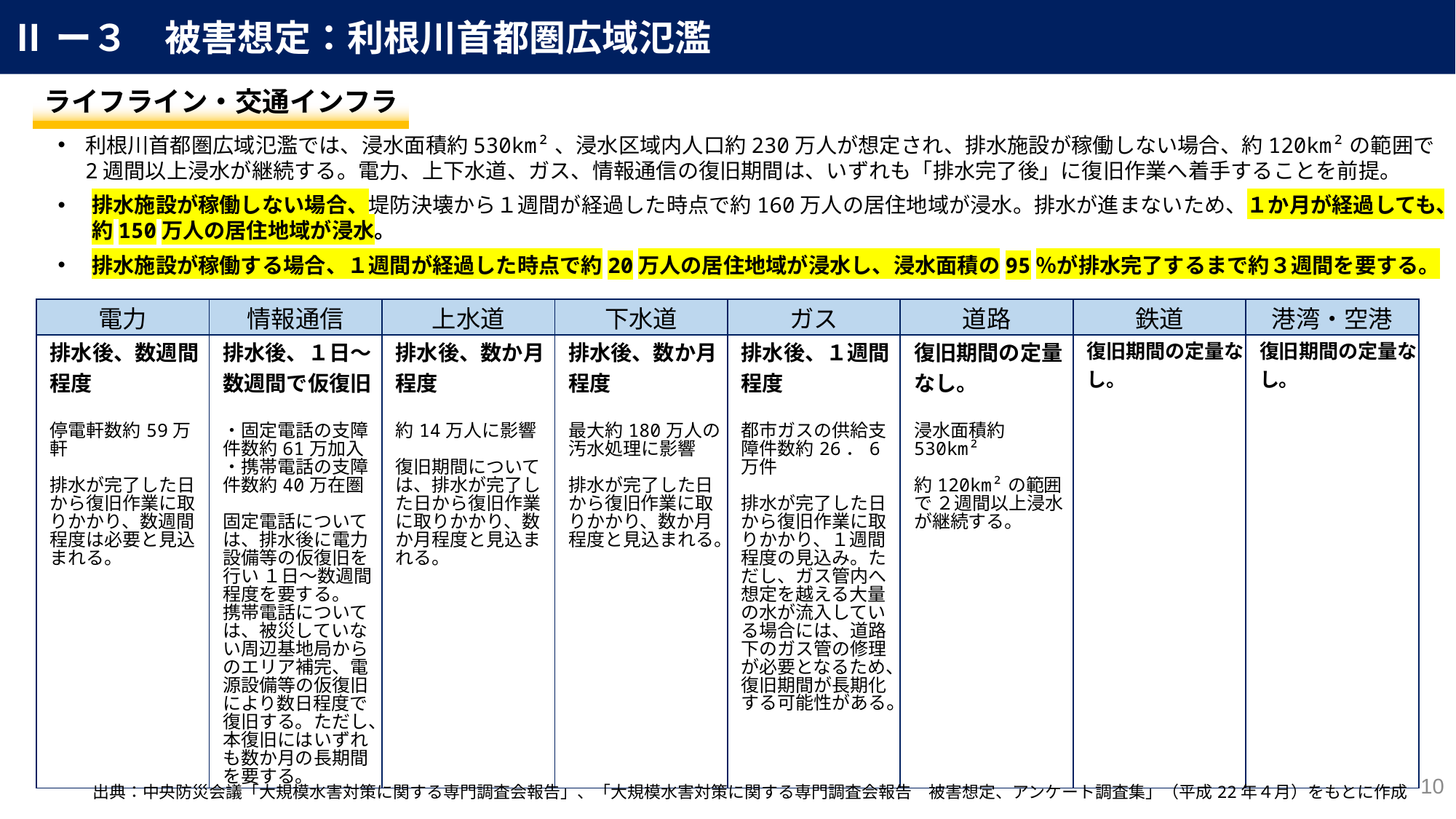

Ⅱー３　被害想定：利根川首都圏広域氾濫
| ライフライン・交通インフラ |
| --- |
利根川首都圏広域氾濫では、浸水面積約530km²、浸水区域内人口約230万人が想定され、排水施設が稼働しない場合、約120km²の範囲で2週間以上浸水が継続する。電力、上下水道、ガス、情報通信の復旧期間は、いずれも「排水完了後」に復旧作業へ着手することを前提。
排水施設が稼働しない場合、堤防決壊から１週間が経過した時点で約160万人の居住地域が浸水。排水が進まないため、１か月が経過しても、約150万人の居住地域が浸水。
排水施設が稼働する場合、１週間が経過した時点で約20万人の居住地域が浸水し、浸水面積の95％が排水完了するまで約３週間を要する。
| 電力 | 情報通信 | 上水道 | 下水道 | ガス | 道路 | 鉄道 | 港湾・空港 |
| --- | --- | --- | --- | --- | --- | --- | --- |
| 排水後、数週間程度 停電軒数約59万軒 排水が完了した日から復旧作業に取りかかり、数週間程度は必要と見込まれる。 | 排水後、１日～数週間で仮復旧 ・固定電話の支障件数約61万加入 ・携帯電話の支障件数約40万在圏 固定電話については、排水後に電力設備等の仮復旧を行い １日～数週間程度を要する。 携帯電話については、被災していない周辺基地局からのエリア補完、電源設備等の仮復旧により数日程度で復旧する。ただし、本復旧にはいずれも数か月の長期間を要する。 | 排水後、数か月程度 約14万人に影響 復旧期間については、排水が完了した日から復旧作業に取りかかり、数か月程度と見込まれる。 | 排水後、数か月程度 最大約180万人の汚水処理に影響 排水が完了した日から復旧作業に取りかかり、数か月程度と見込まれる。 | 排水後、１週間程度 都市ガスの供給支障件数約26．6万件 排水が完了した日から復旧作業に取りかかり、１週間程度の見込み。ただし、ガス管内へ想定を越える大量の水が流入している場合には、道路下のガス管の修理が必要となるため、復旧期間が長期化する可能性がある。 | 復旧期間の定量なし。 浸水面積約530km² 約120km²の範囲で ２週間以上浸水が継続する。 | 復旧期間の定量なし。 | 復旧期間の定量なし。 |
10
出典：中央防災会議「大規模水害対策に関する専門調査会報告」、「大規模水害対策に関する専門調査会報告　被害想定、アンケート調査集」（平成22年４月）をもとに作成